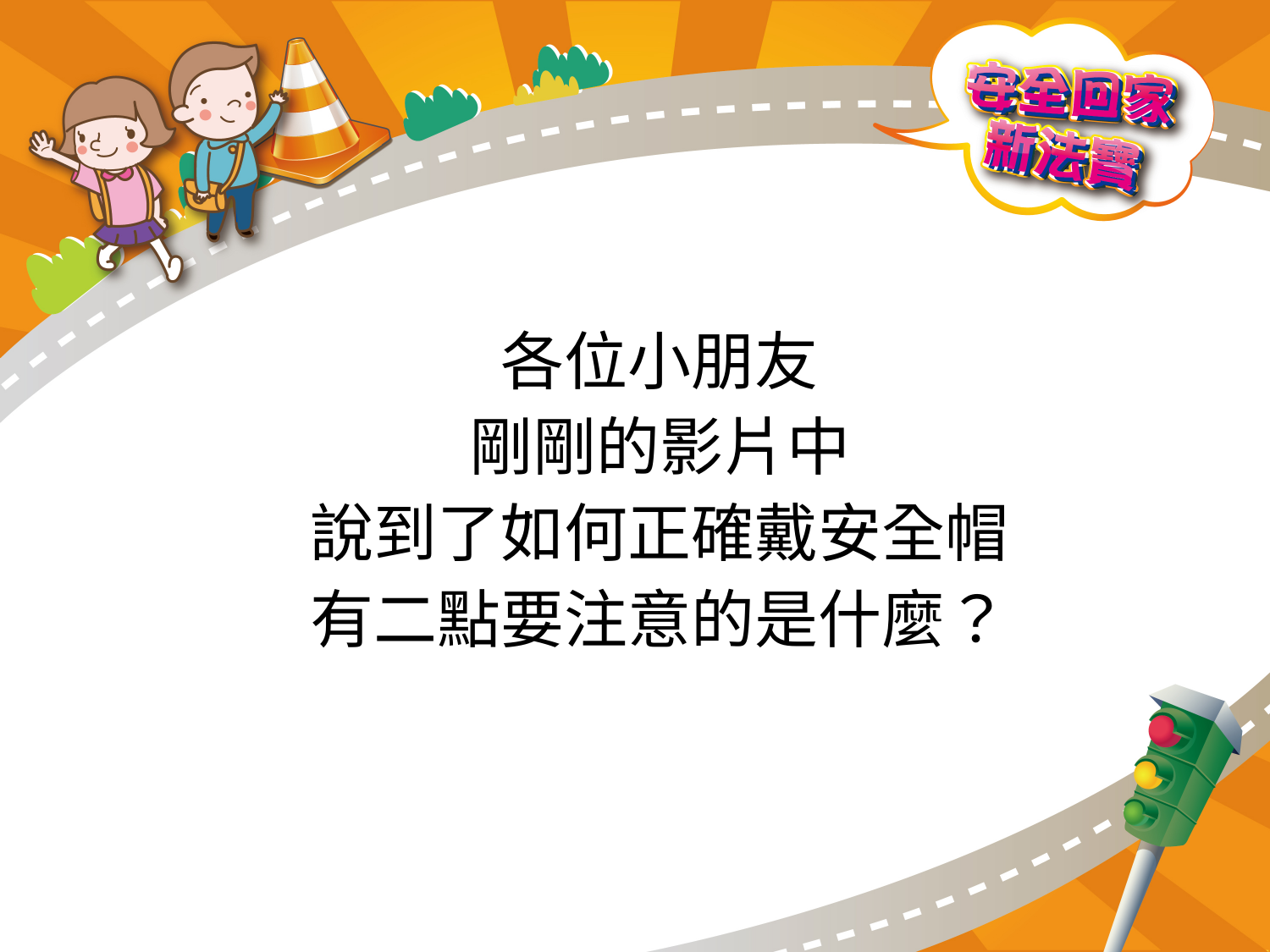

各位小朋友
剛剛的影片中
說到了如何正確戴安全帽
有二點要注意的是什麼？